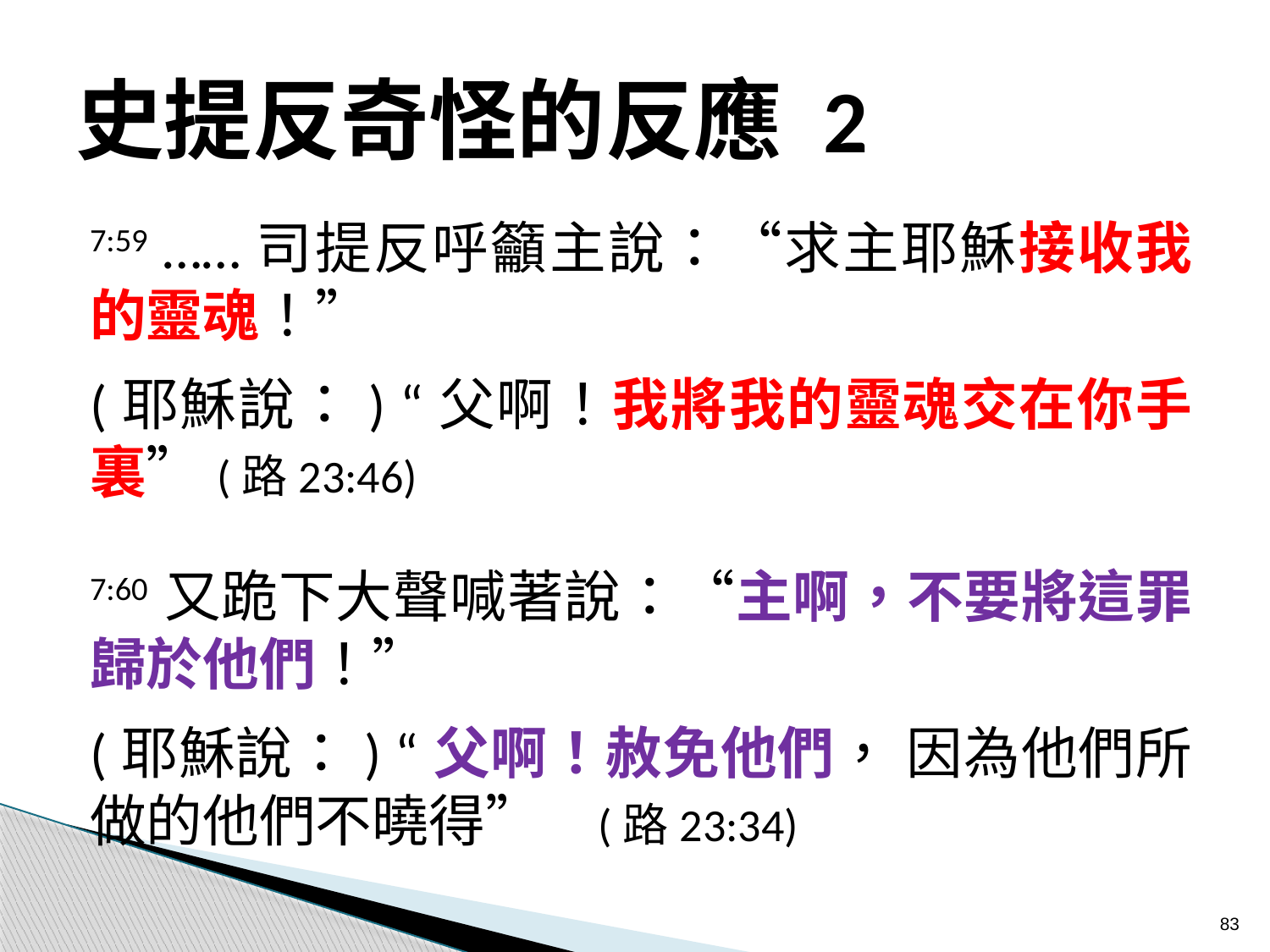

# 史提反奇怪的反應 2
7:59 ……司提反呼籲主說：“求主耶穌接收我的靈魂！”
(耶穌說：) “父啊！我將我的靈魂交在你手裏”	(路23:46)

7:60 又跪下大聲喊著說：“主啊，不要將這罪歸於他們！”
(耶穌說：) “父啊！赦免他們， 因為他們所做的他們不曉得”	(路23:34)

83